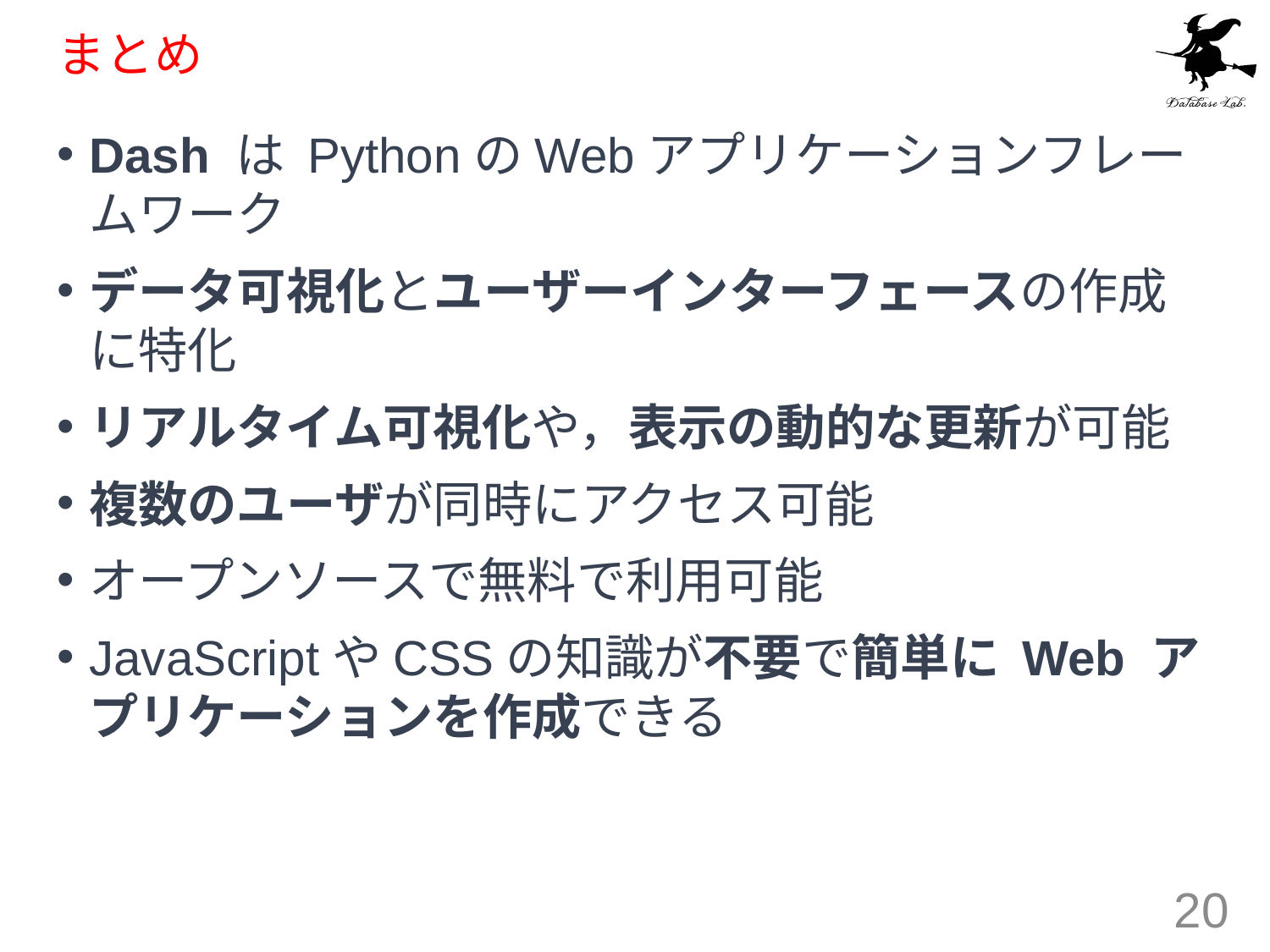

# まとめ
Dash は PythonのWebアプリケーションフレームワーク
データ可視化とユーザーインターフェースの作成に特化
リアルタイム可視化や，表示の動的な更新が可能
複数のユーザが同時にアクセス可能
オープンソースで無料で利用可能
JavaScriptやCSSの知識が不要で簡単に Web アプリケーションを作成できる

20